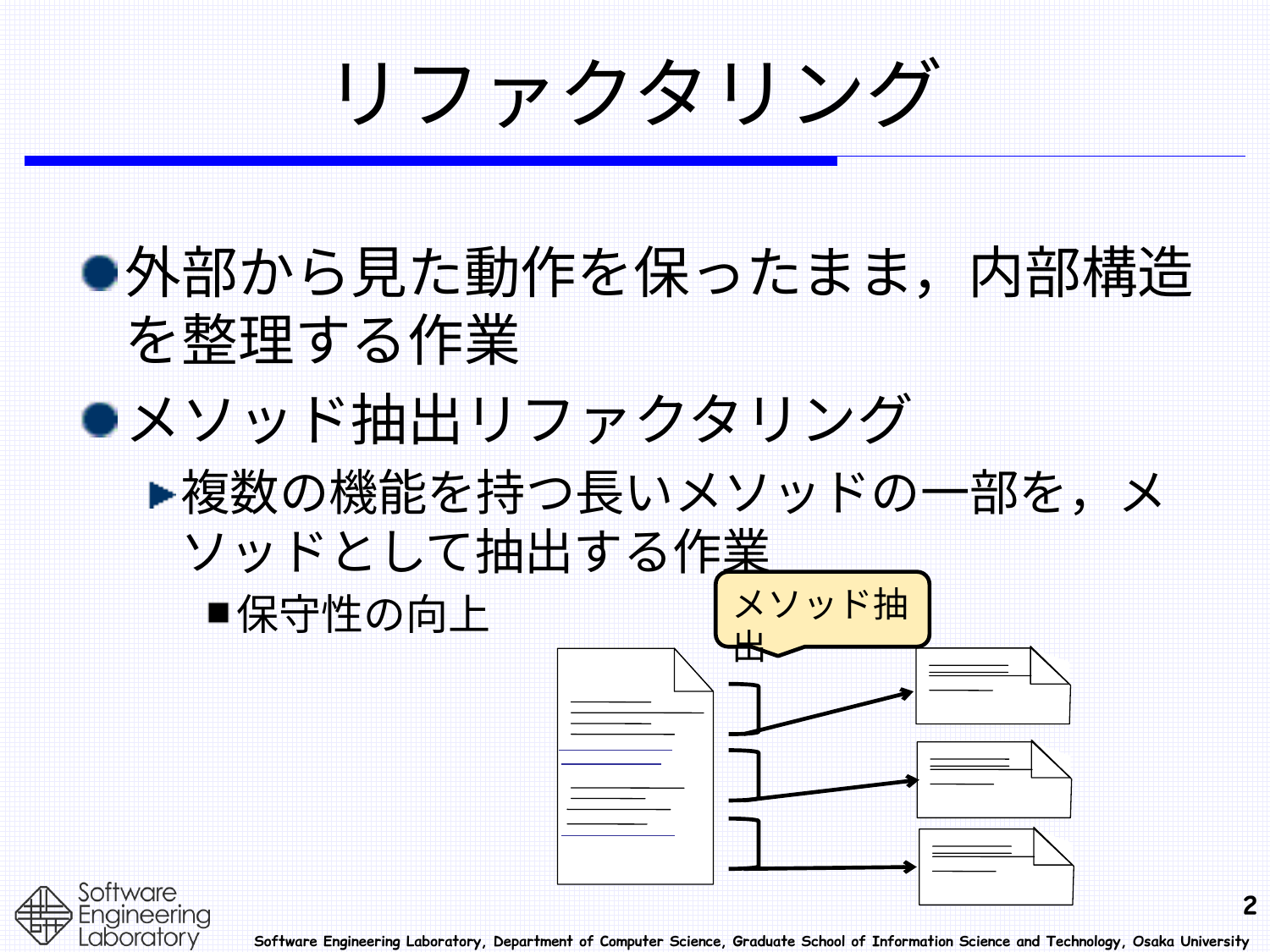

# リファクタリング
外部から見た動作を保ったまま，内部構造を整理する作業
メソッド抽出リファクタリング
複数の機能を持つ長いメソッドの一部を，メソッドとして抽出する作業
保守性の向上

メソッド抽出